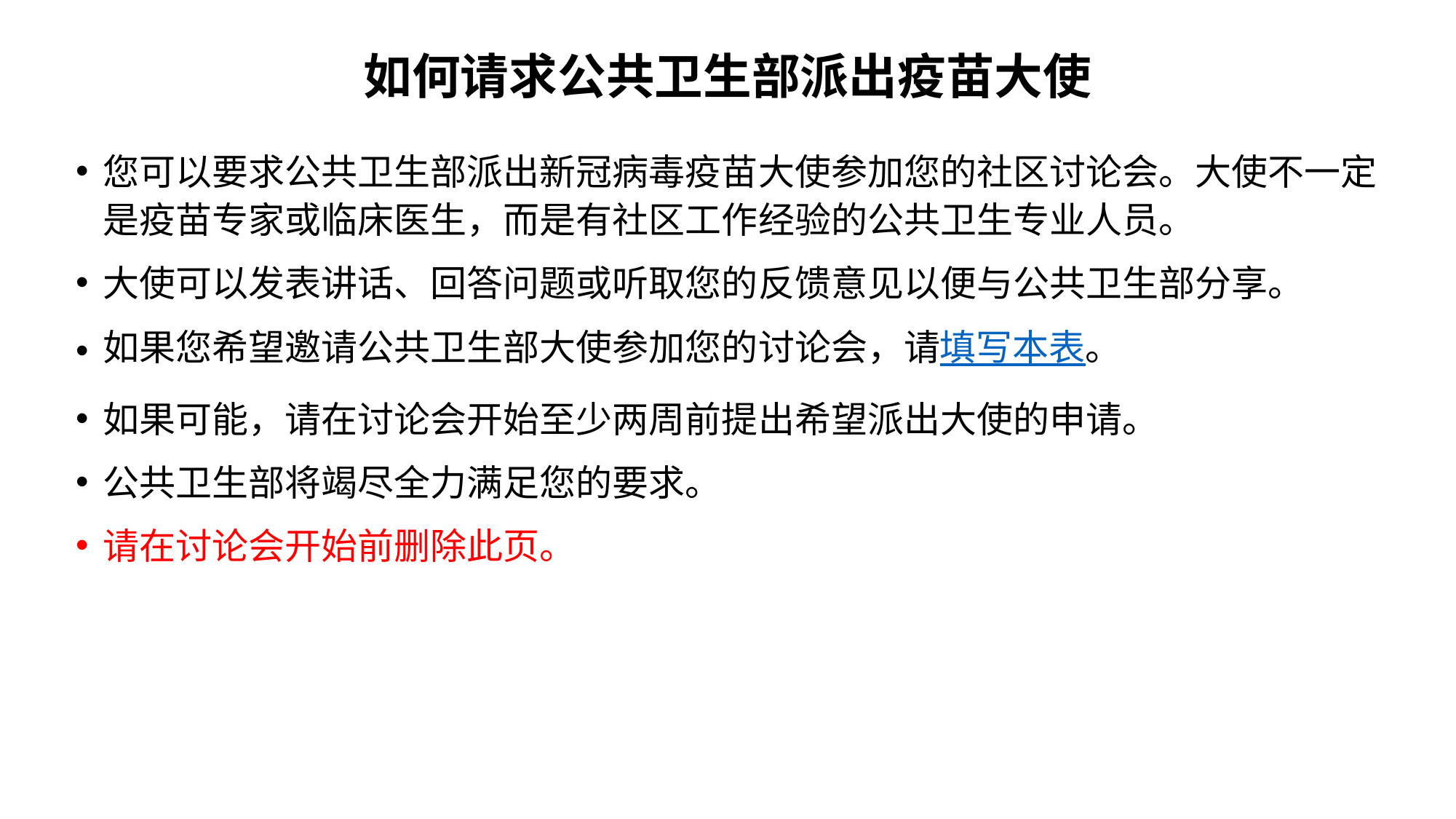

# 如何请求公共卫生部派出疫苗大使
您可以要求公共卫生部派出新冠病毒疫苗大使参加您的社区讨论会。大使不一定是疫苗专家或临床医生，而是有社区工作经验的公共卫生专业人员。
大使可以发表讲话、回答问题或听取您的反馈意见以便与公共卫生部分享。
如果您希望邀请公共卫生部大使参加您的讨论会，请填写本表。
如果可能，请在讨论会开始至少两周前提出希望派出大使的申请。
公共卫生部将竭尽全力满足您的要求。
请在讨论会开始前删除此页。